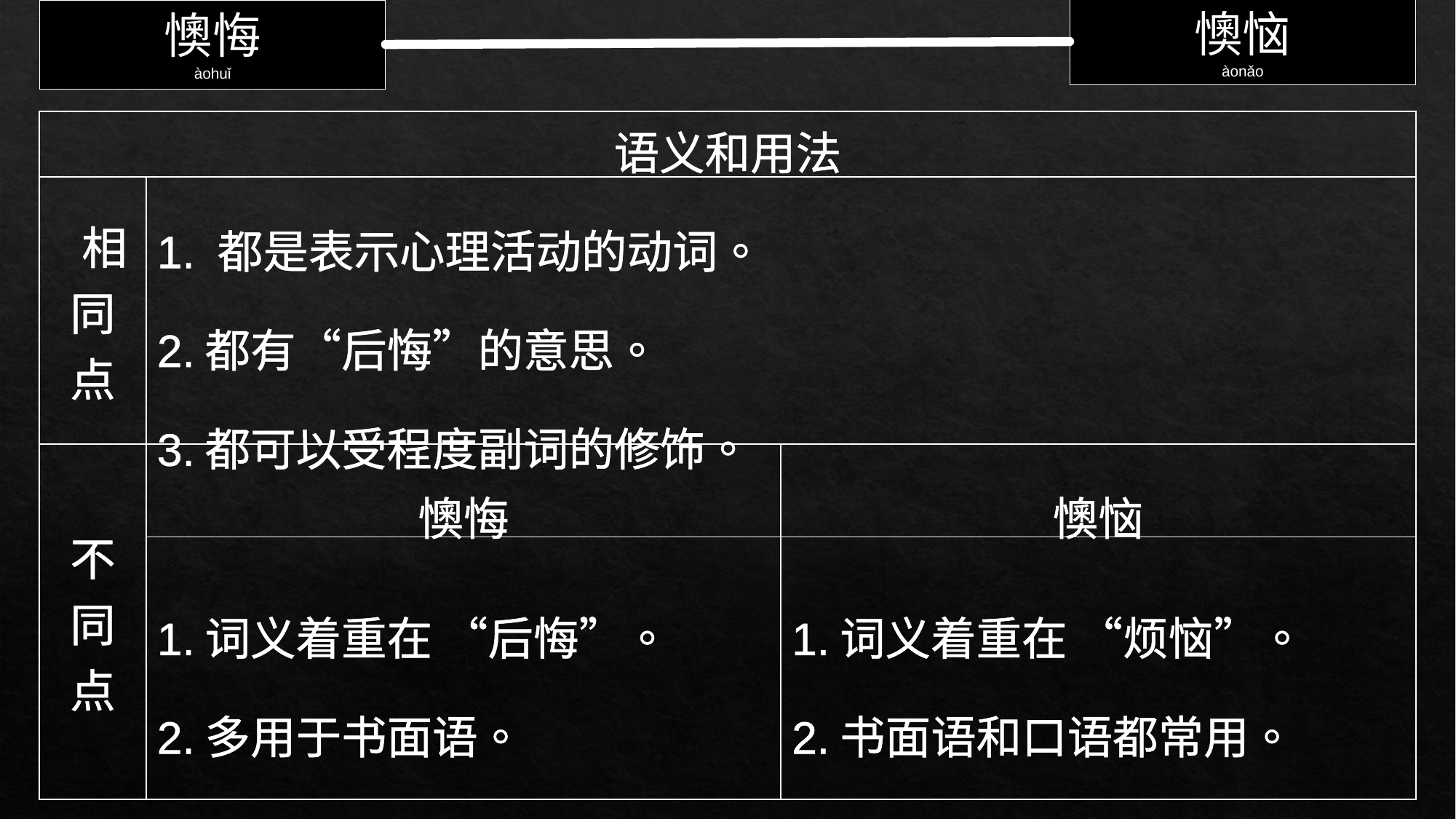

懊悔
àohuǐ

懊恼
àonǎo
| 语义和用法 |  |  |
| --- | --- | --- |
| 相同点 | 1. 都是表示心理活动的动词。 2.都有“后悔”的意思。 3.都可以受程度副词的修饰。 |  |
| 不同点 | 懊悔 | 懊恼 |
|  | 1.词义着重在 “后悔”。 2.多用于书面语。 | 1.词义着重在 “烦恼”。 2.书面语和口语都常用。 |
|  |
| --- |